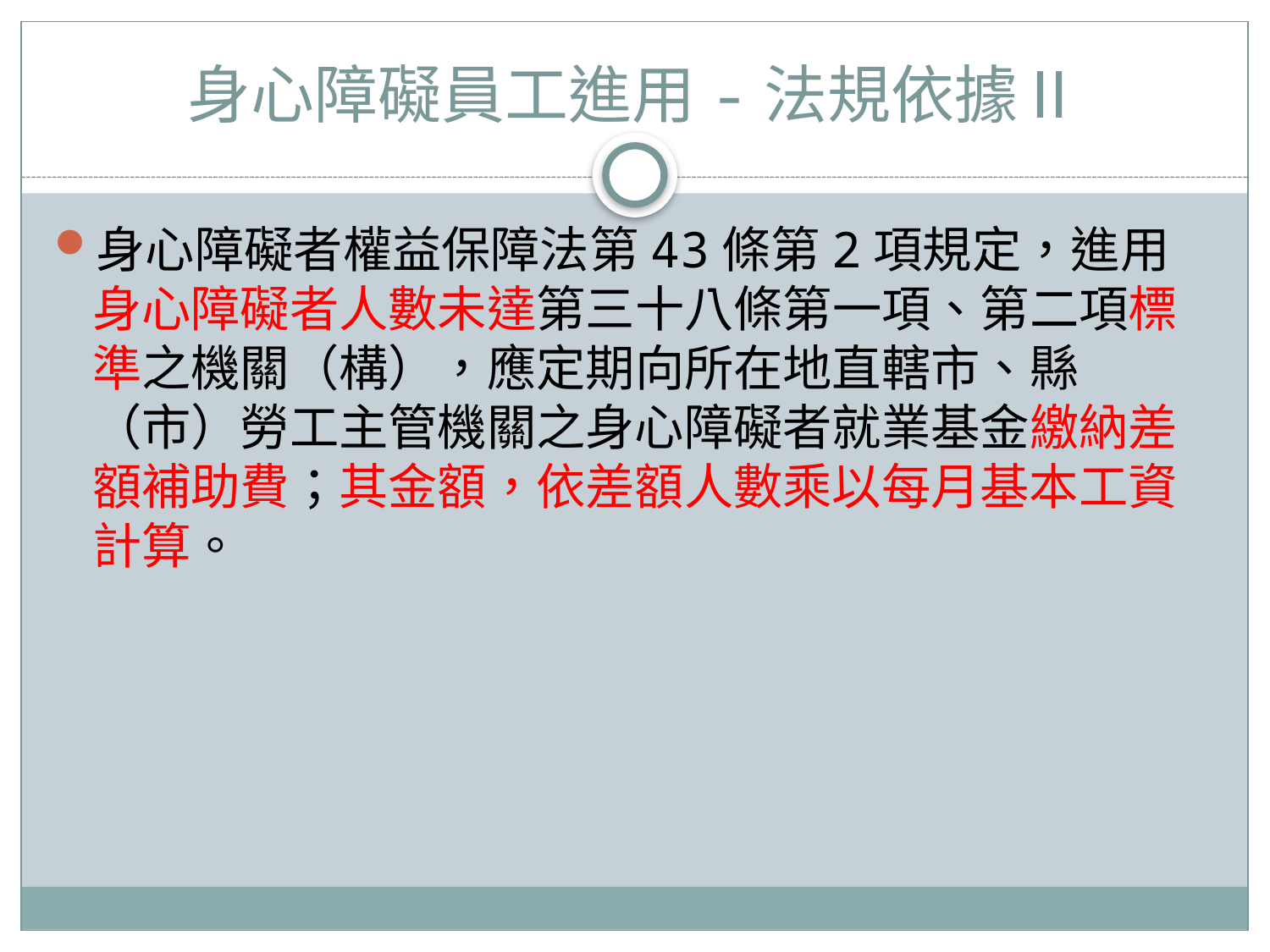

# 身心障礙員工進用-法規依據Ⅱ
身心障礙者權益保障法第43條第2項規定，進用身心障礙者人數未達第三十八條第一項、第二項標準之機關（構），應定期向所在地直轄市、縣（市）勞工主管機關之身心障礙者就業基金繳納差額補助費；其金額，依差額人數乘以每月基本工資計算。